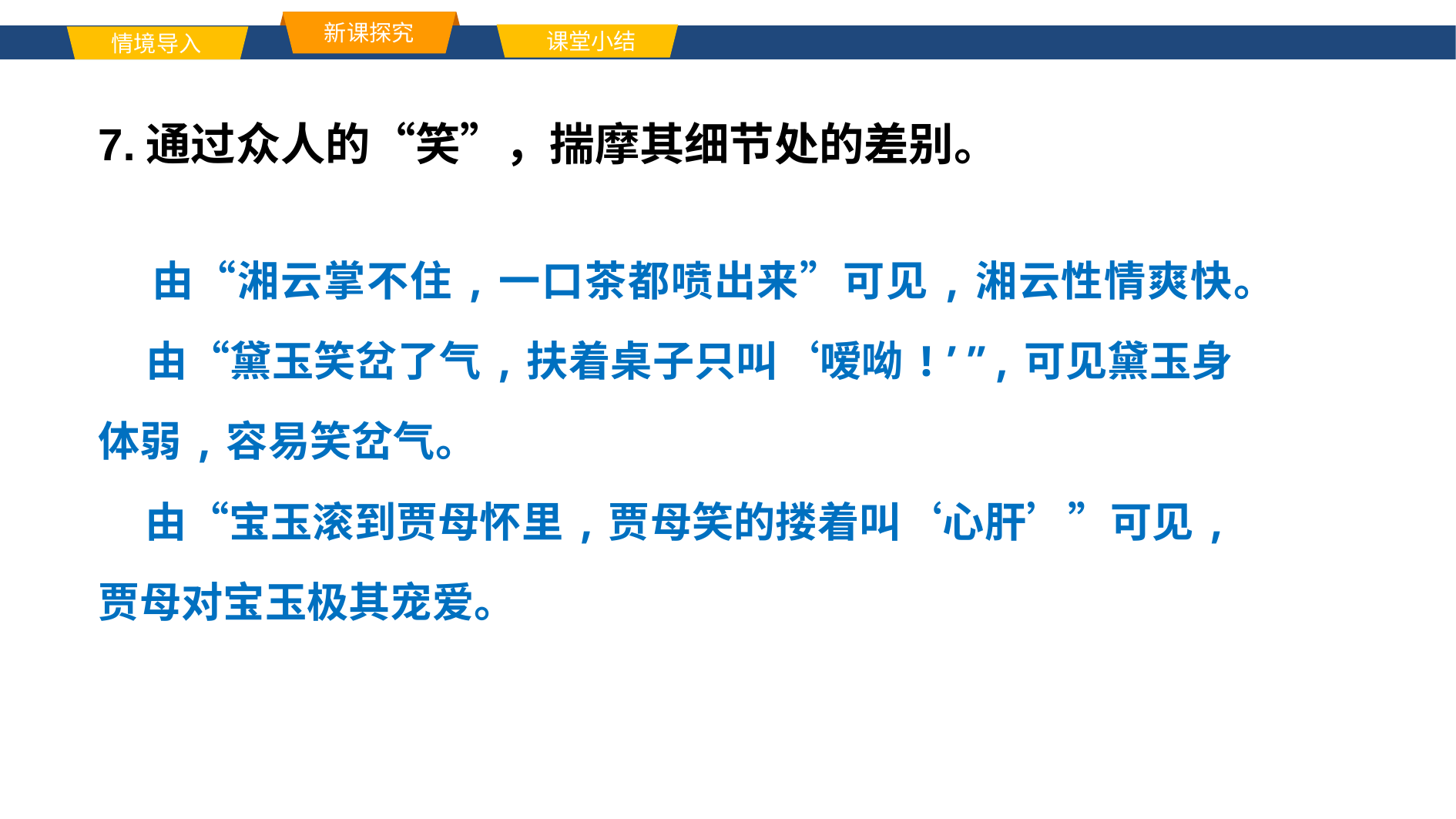

新课探究
课堂小结

情境导入

单击此处添加标题文本内容
7.通过众人的“笑”，揣摩其细节处的差别。
    由“湘云掌不住,一口茶都喷出来”可见,湘云性情爽快。
    由“黛玉笑岔了气,扶着桌子只叫‘嗳呦!’”,可见黛玉身体弱,容易笑岔气。
    由“宝玉滚到贾母怀里,贾母笑的搂着叫‘心肝’”可见,贾母对宝玉极其宠爱。